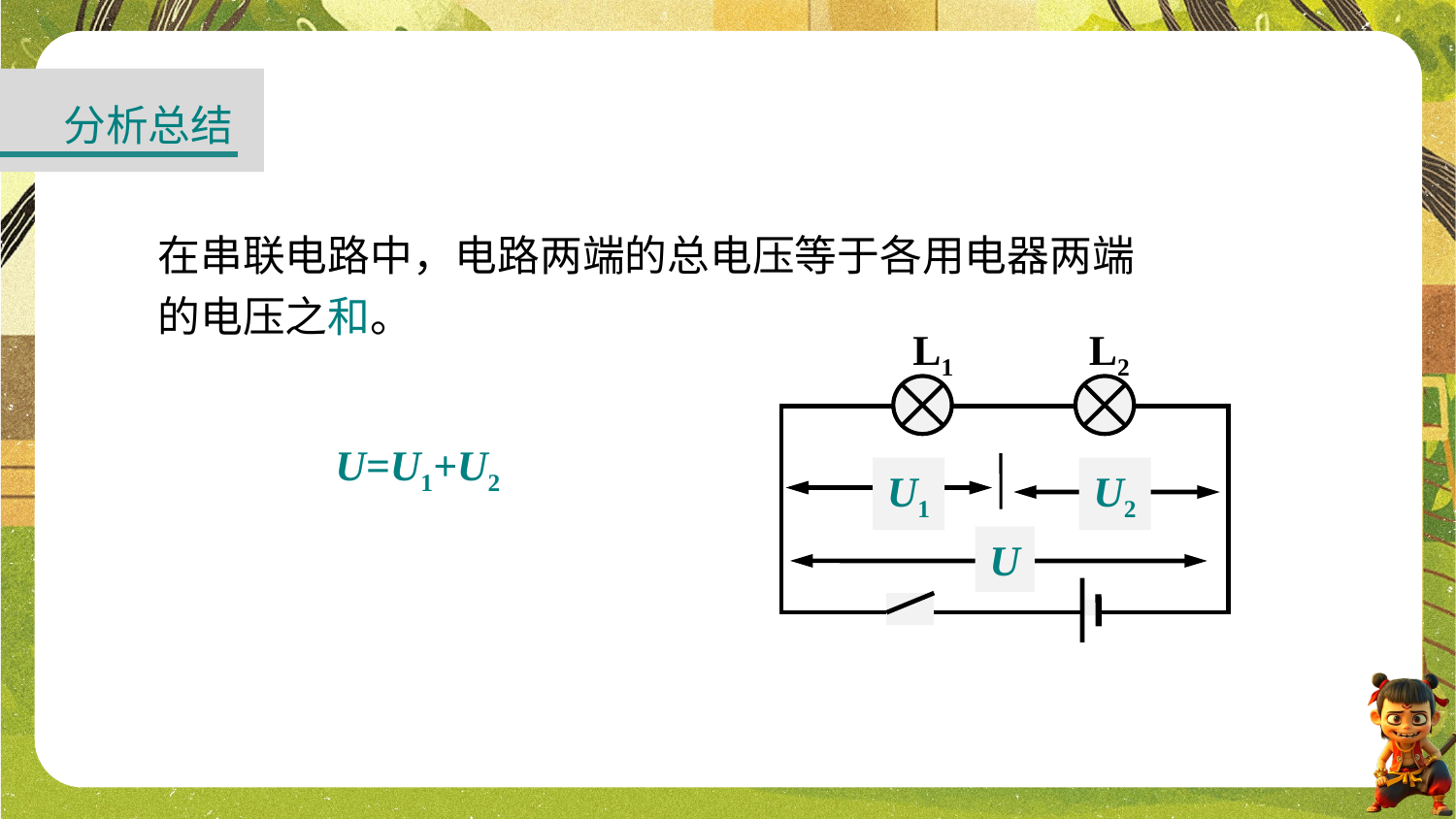

分析总结
在串联电路中，电路两端的总电压等于各用电器两端的电压之和。
L1
L2

U=U1+U2

U1
U2

U